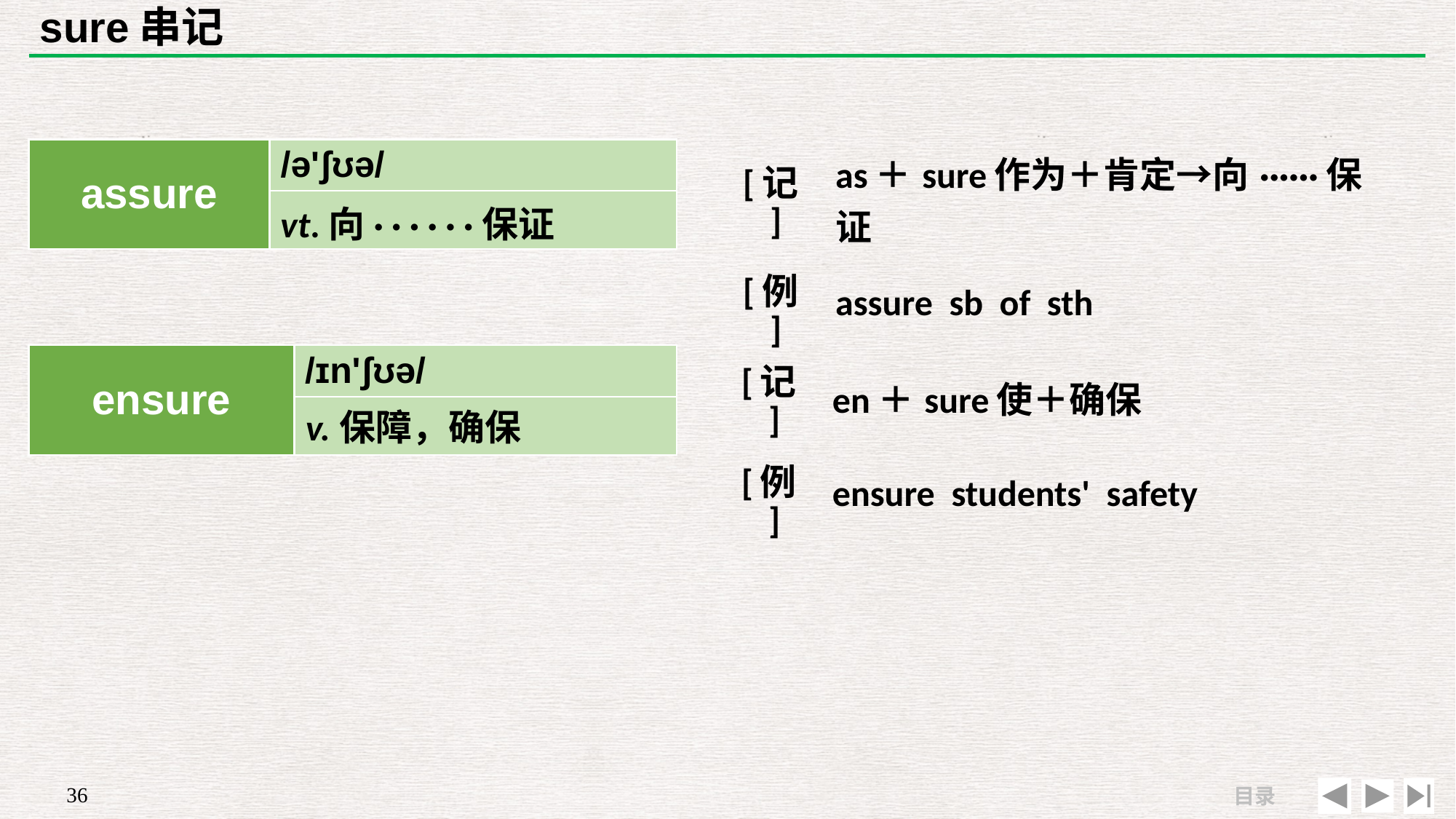

# sure串记

| assure | /ə'ʃʊə/ |
| --- | --- |
|  |  |
| [记] | as＋sure作为＋肯定→向······保证 |
| --- | --- |
| [例] | assure sb of sth |
vt.向· · · · · ·保证
| ensure | /ɪn'ʃʊə/ |
| --- | --- |
|  |  |
| [记] | en＋sure使＋确保 |
| --- | --- |
| [例] | ensure students' safety |
v.保障，确保